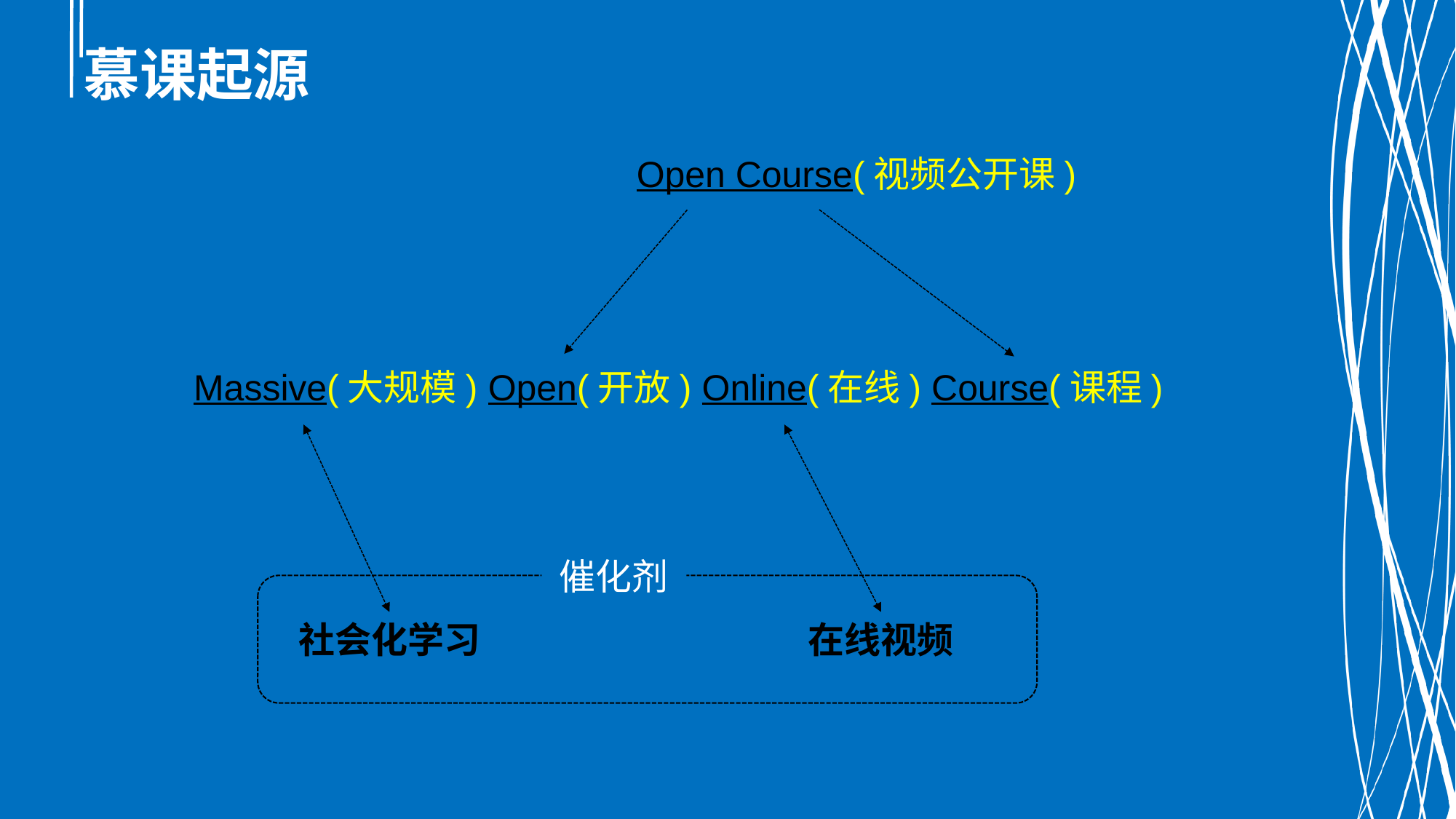

# 慕课起源
Open Course(视频公开课)
Massive(大规模) Open(开放) Online(在线) Course(课程)
催化剂

社会化学习
在线视频